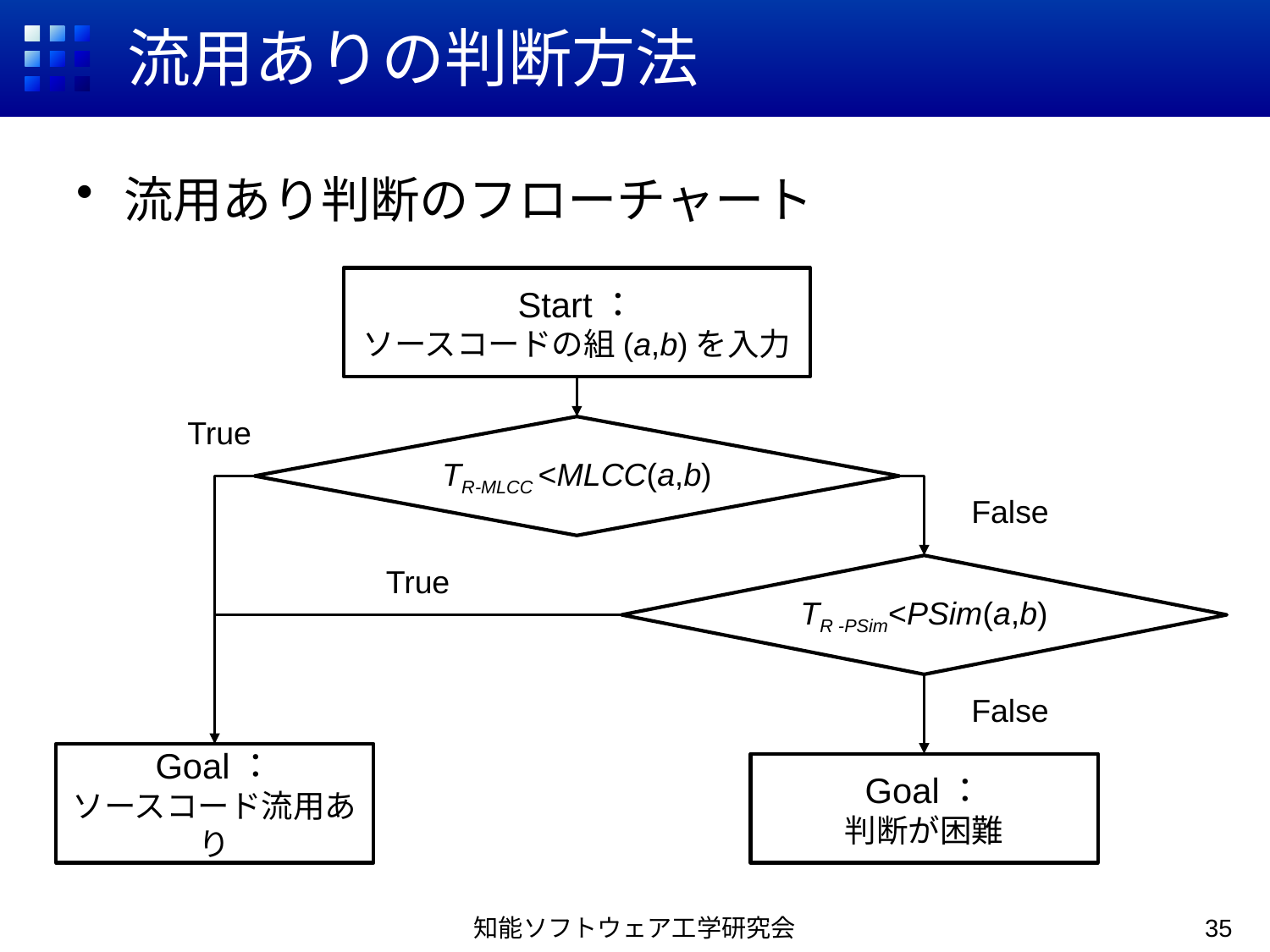

# 流用ありの判断方法
流用あり判断のフローチャート
Start：
ソースコードの組(a,b)を入力
True
TR-MLCC <MLCC(a,b)
False
True
TR -PSim<PSim(a,b)
False
Goal：
ソースコード流用あり
Goal：
判断が困難
知能ソフトウェア工学研究会
35